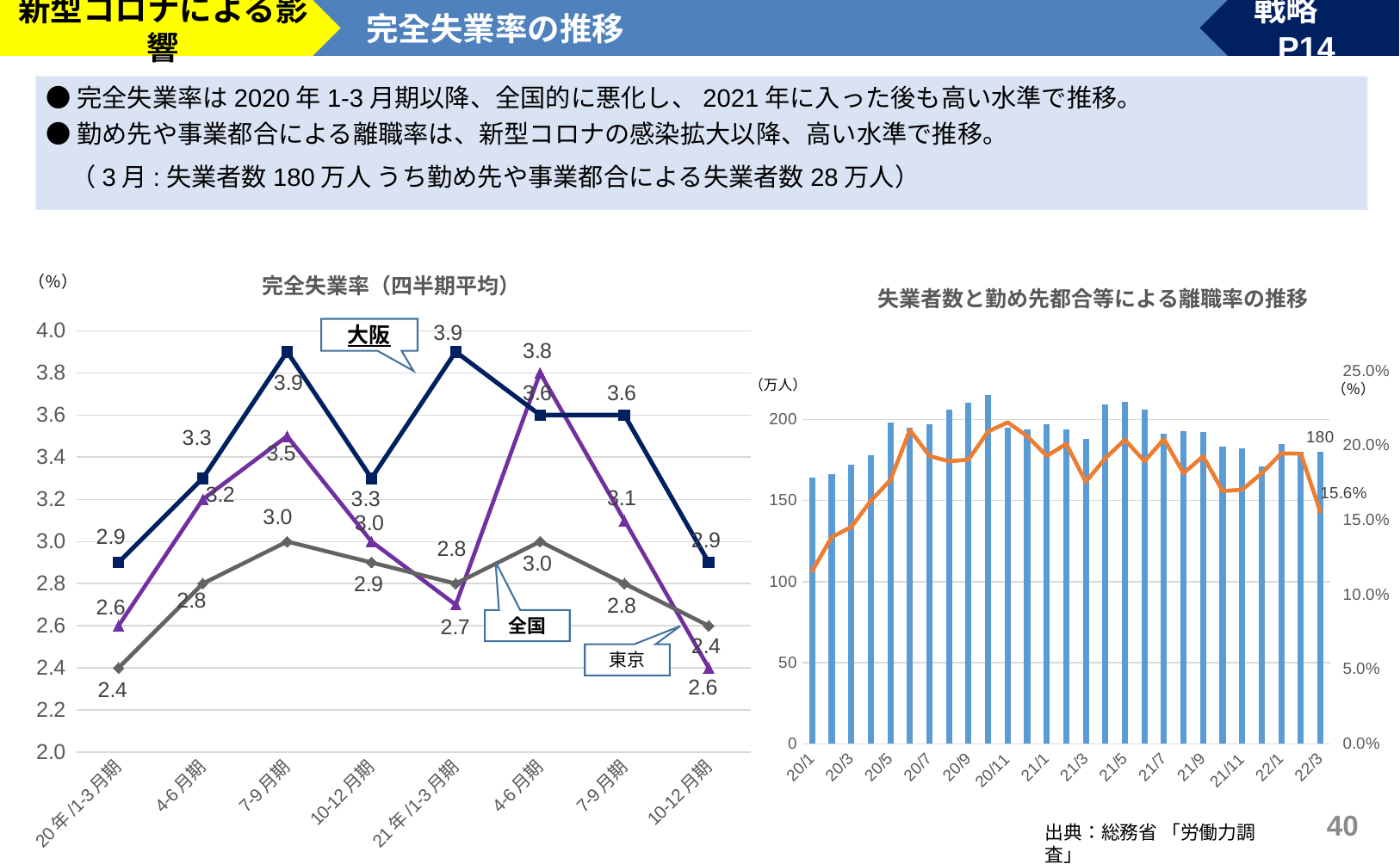

新型コロナによる影響
完全失業率の推移
戦略　P14
●完全失業率は2020年1-3月期以降、全国的に悪化し、2021年に入った後も高い水準で推移。
●勤め先や事業都合による離職率は、新型コロナの感染拡大以降、高い水準で推移。
　（3月:失業者数180万人 うち勤め先や事業都合による失業者数28万人）

### Chart: 完全失業率（四半期平均）

| Category | 東京 | 大阪 | 全国 |
|---|---|---|---|
| 20年/1-3月期 | 2.6 | 2.9 | 2.4 |
| 4-6月期 | 3.2 | 3.3 | 2.8 |
| 7-9月期 | 3.5 | 3.9 | 3.0 |
| 10-12月期 | 3.0 | 3.3 | 2.9 |
| 21年/1-3月期 | 2.7 | 3.9 | 2.8 |
| 4-6月期 | 3.8 | 3.6 | 3.0 |
| 7-9月期 | 3.1 | 3.6 | 2.8 |
| 10-12月期 | 2.4 | 2.9 | 2.6 |

### Chart: 失業者数と勤め先都合等による離職率の推移

| Category |  |  |
|---|---|---|
| 20/1 | 164.0 | 0.11585365853658537 |
| 20/2 | 166.0 | 0.13855421686746988 |
| 20/3 | 172.0 | 0.14534883720930233 |
| 20/4 | 178.0 | 0.16292134831460675 |
| 20/5 | 198.0 | 0.17676767676767677 |
| 20/6 | 195.0 | 0.21025641025641026 |
| 20/7 | 197.0 | 0.19289340101522842 |
| 20/8 | 206.0 | 0.18932038834951456 |
| 20/9 | 210.0 | 0.19047619047619047 |
| 20/10 | 215.0 | 0.20930232558139536 |
| 20/11 | 195.0 | 0.2153846153846154 |
| 20/12 | 194.0 | 0.20618556701030927 |
| 21/1 | 197.0 | 0.19289340101522842 |
| 21/2 | 194.0 | 0.20103092783505155 |
| 21/3 | 188.0 | 0.17553191489361702 |
| 21/4 | 209.0 | 0.19138755980861244 |
| 21/5 | 211.0 | 0.2037914691943128 |
| 21/6 | 206.0 | 0.18932038834951456 |
| 21/7 | 191.0 | 0.20418848167539266 |
| 21/8 | 193.0 | 0.18134715025906736 |
| 21/9 | 192.0 | 0.19270833333333334 |
| 21/10 | 183.0 | 0.16939890710382513 |
| 21/11 | 182.0 | 0.17032967032967034 |
| 21/12 | 171.0 | 0.18128654970760233 |
| 22/1 | 185.0 | 0.1945945945945946 |
| 22/2 | 180.0 | 0.19444444444444445 |
| 22/3 | 180.0 | 0.15555555555555556 |
（万人）
（％）
大阪
全国
東京
40
出典：総務省 「労働力調査」